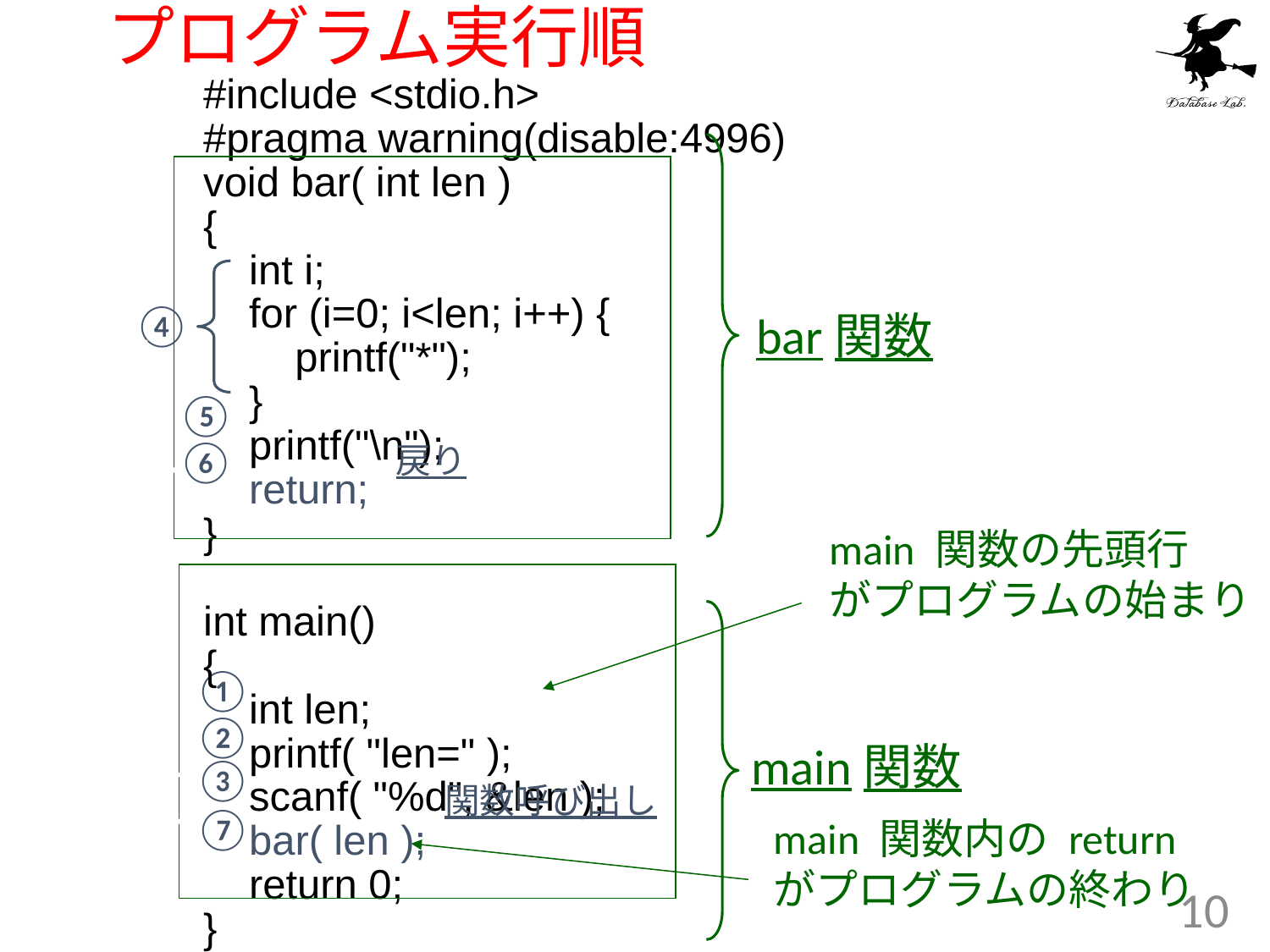

# プログラム実行順
#include <stdio.h>
#pragma warning(disable:4996)
void bar( int len )
{
    int i;
    for (i=0; i<len; i++) {
        printf("*");
    }
    printf("\n");
    return;
}

int main()
{
    int len;
    printf( "len=" );
    scanf( "%d", &len );
    bar( len );
    return 0;
}

④
bar関数

⑤
⑥
戻り

main 関数の先頭行
がプログラムの始まり

①
②
main関数
③
関数呼び出し
⑦
main 関数内の return
がプログラムの終わり

10